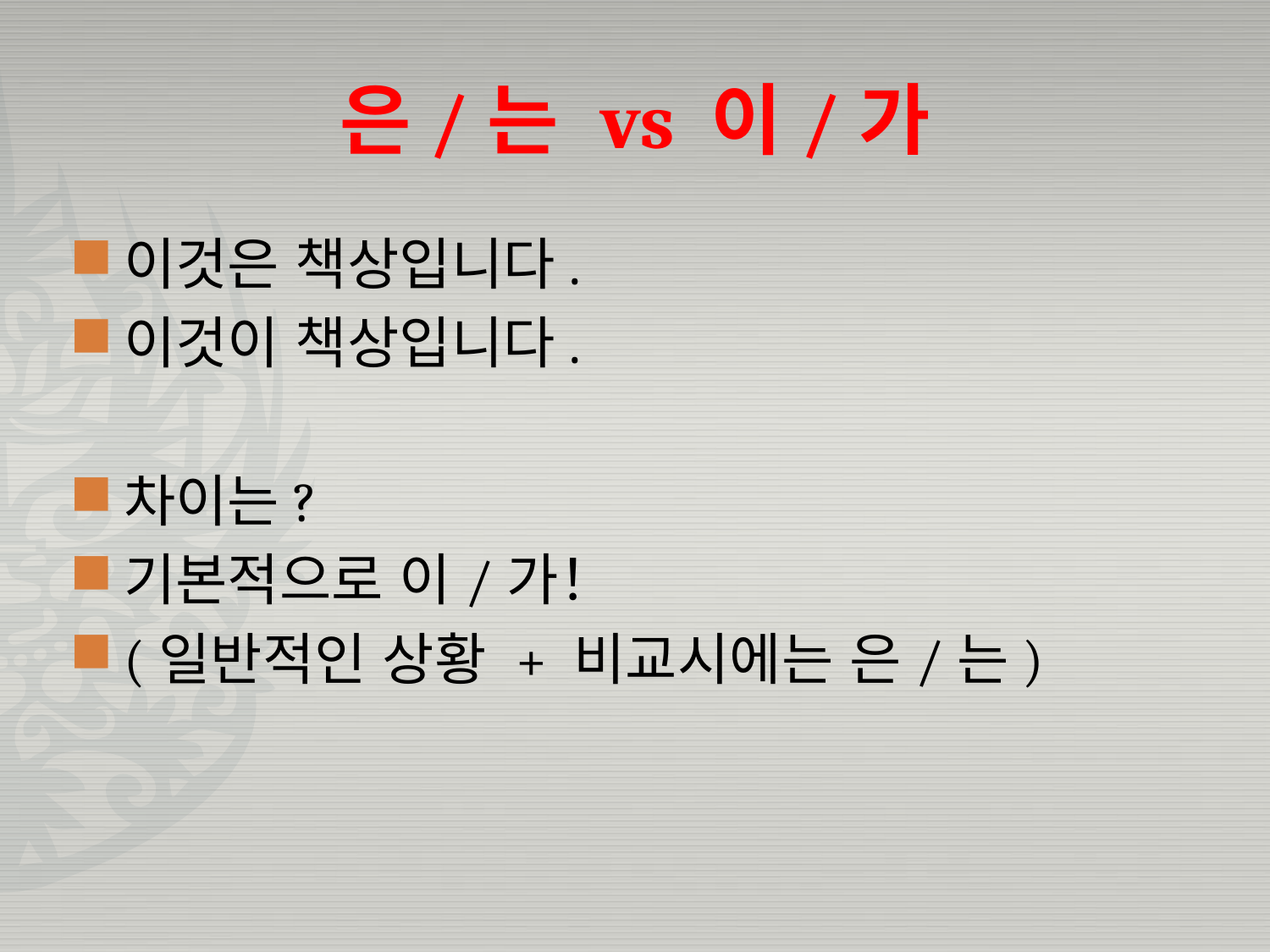

# 은/는 vs 이/가
이것은 책상입니다.
이것이 책상입니다.

차이는?
기본적으로 이/가！
(일반적인 상황 + 비교시에는 은/는)